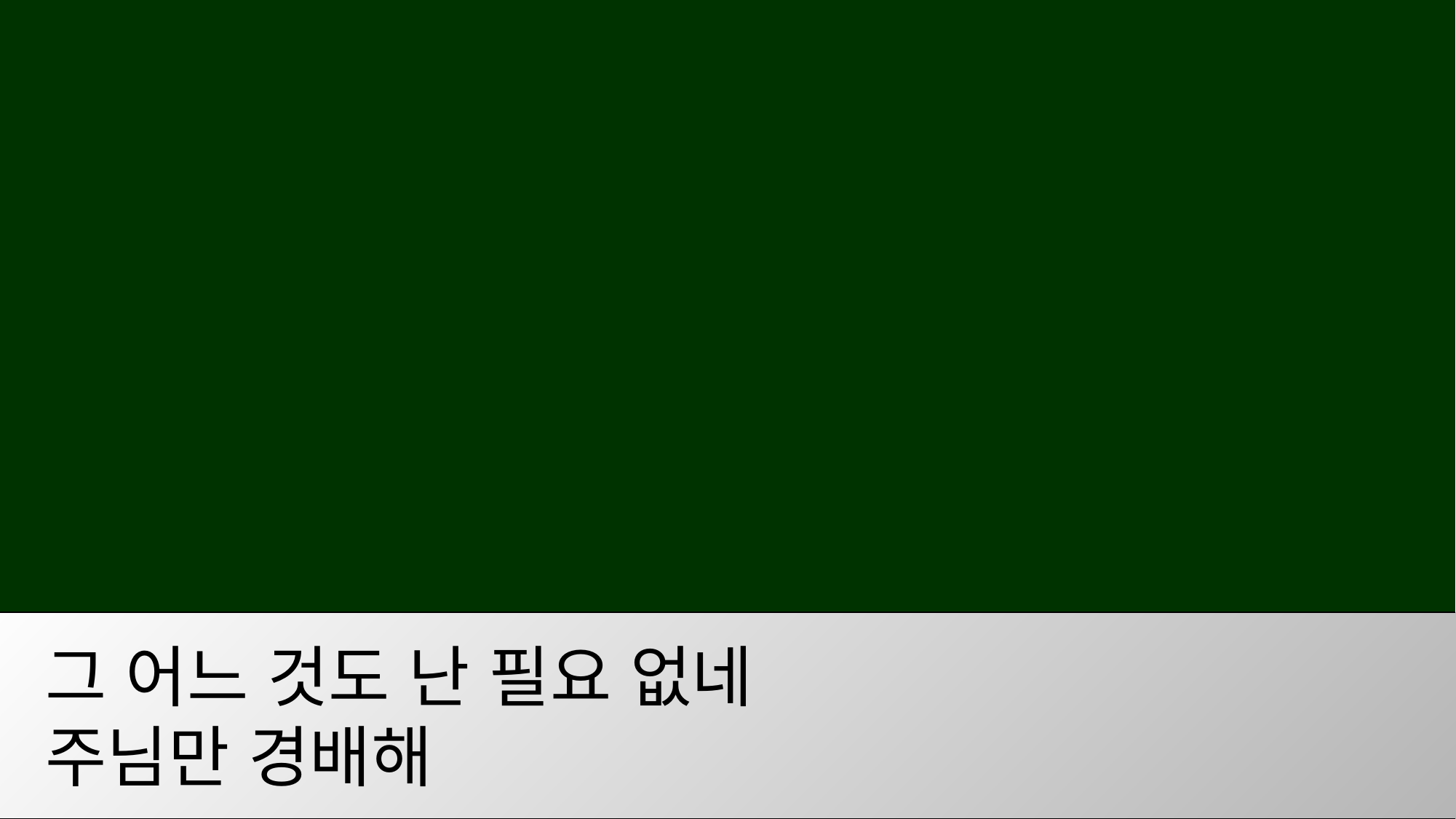

그 어느 것도 난 필요 없네
 주님만 경배해